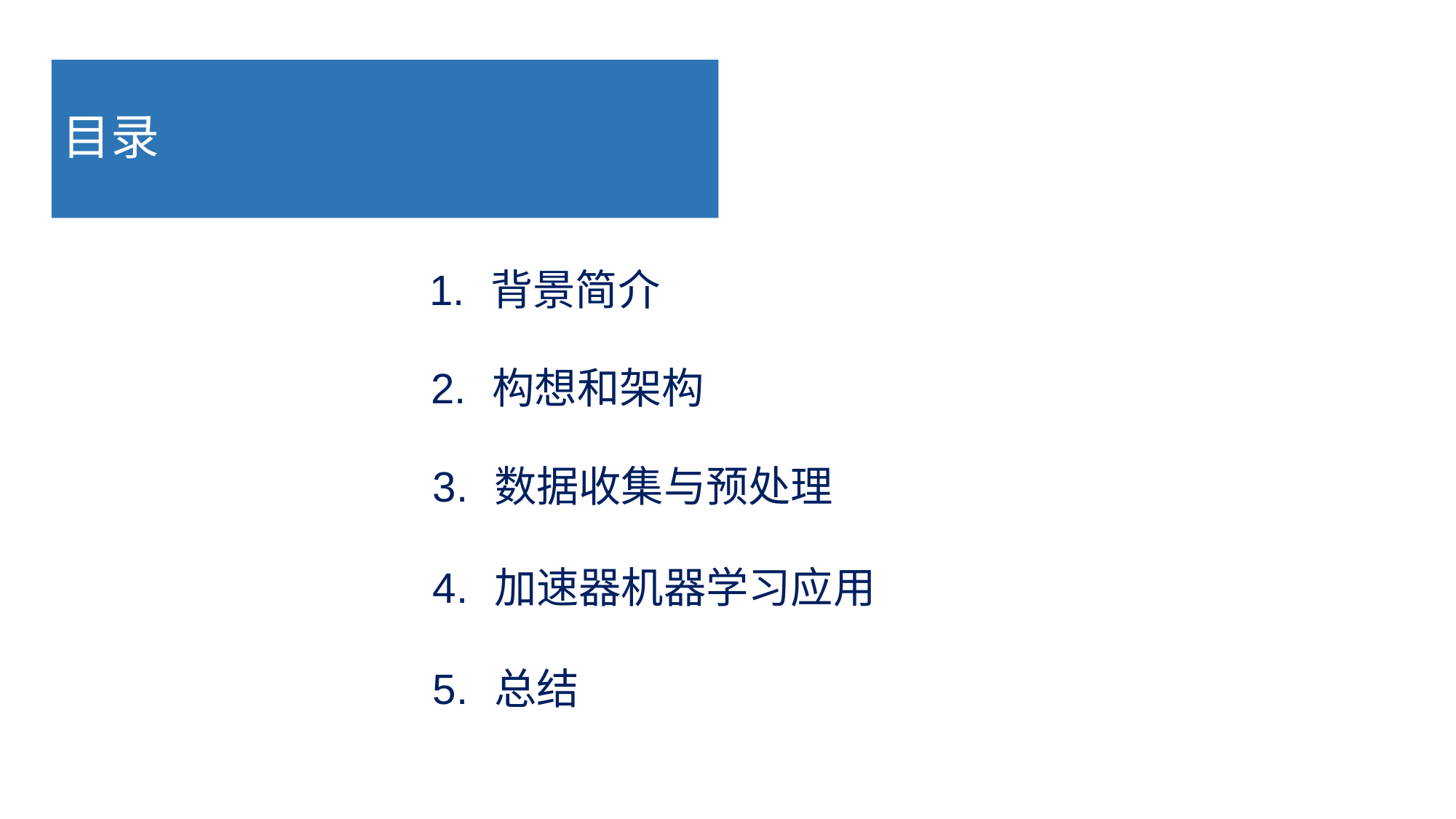

# 目录
背景简介
构想和架构
数据收集与预处理
加速器机器学习应用
总结